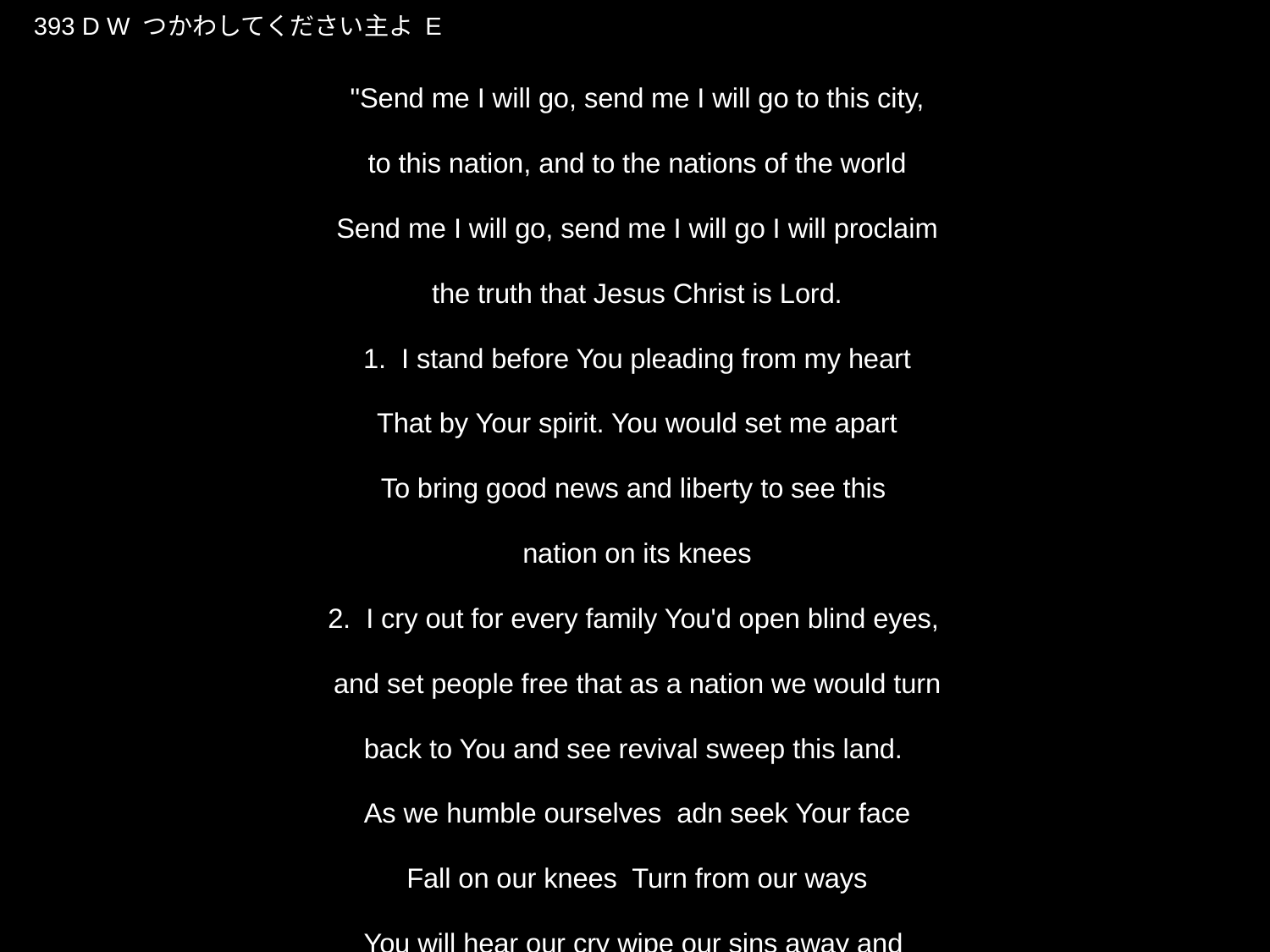

つかわしてくださいしゅよ
★W
393 D W つかわしてください主よ E
"Send me I will go, send me I will go to this city,
to this nation, and to the nations of the world
Send me I will go, send me I will go I will proclaim
the truth that Jesus Christ is Lord.
1.  I stand before You pleading from my heart
That by Your spirit. You would set me apart
To bring good news and liberty to see this
nation on its knees
2.  I cry out for every family You'd open blind eyes,
and set people free that as a nation we would turn
back to You and see revival sweep this land.
As we humble ourselves  adn seek Your face
Fall on our knees  Turn from our ways
You will hear our cry wipe our sins away and
heal our land we pray
"
★３